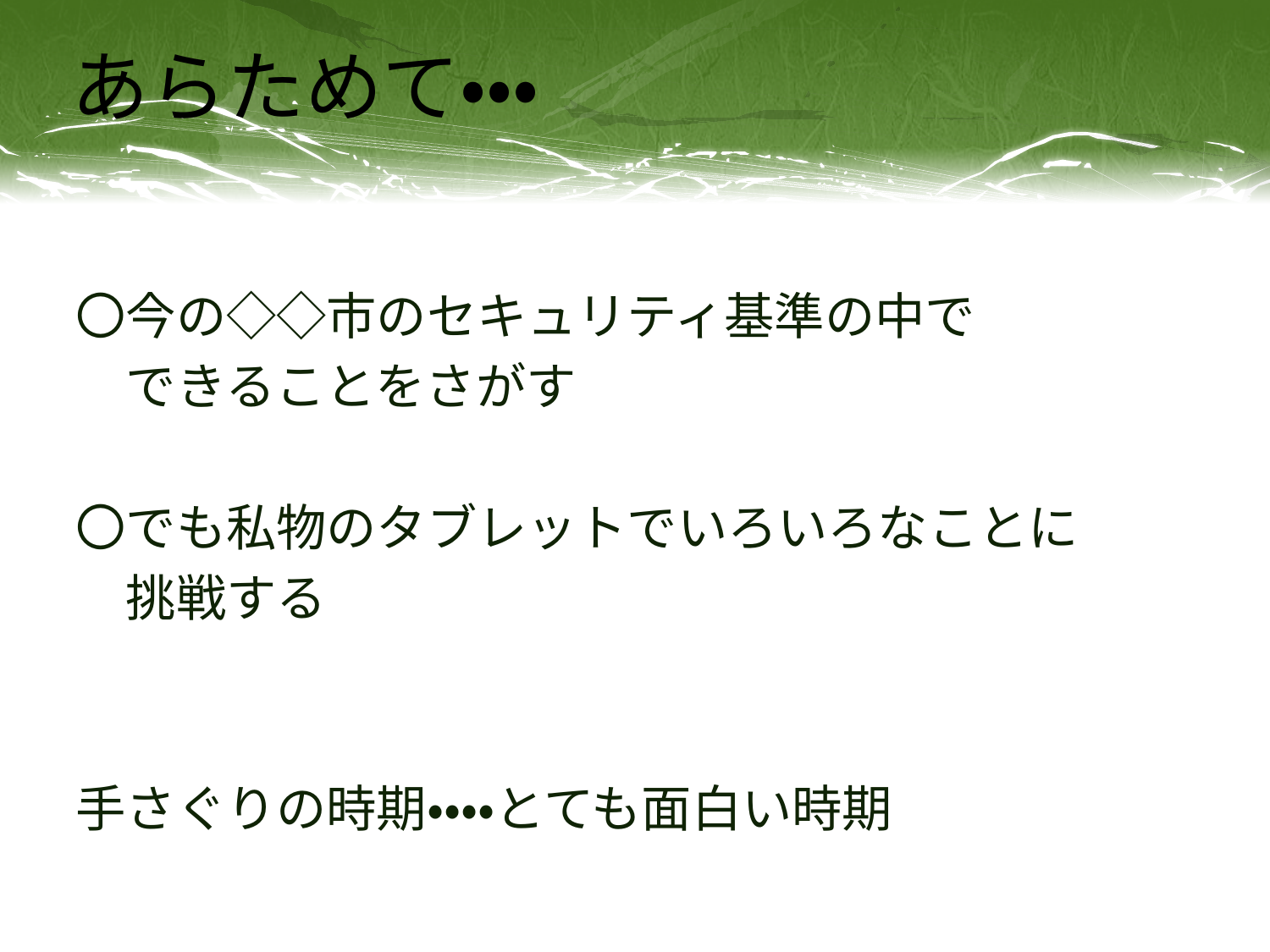

# あらためて・・・

〇今の◇◇市のセキュリティ基準の中で
　できることをさがす

〇でも私物のタブレットでいろいろなことに
　挑戦する

手さぐりの時期・・・・とても面白い時期